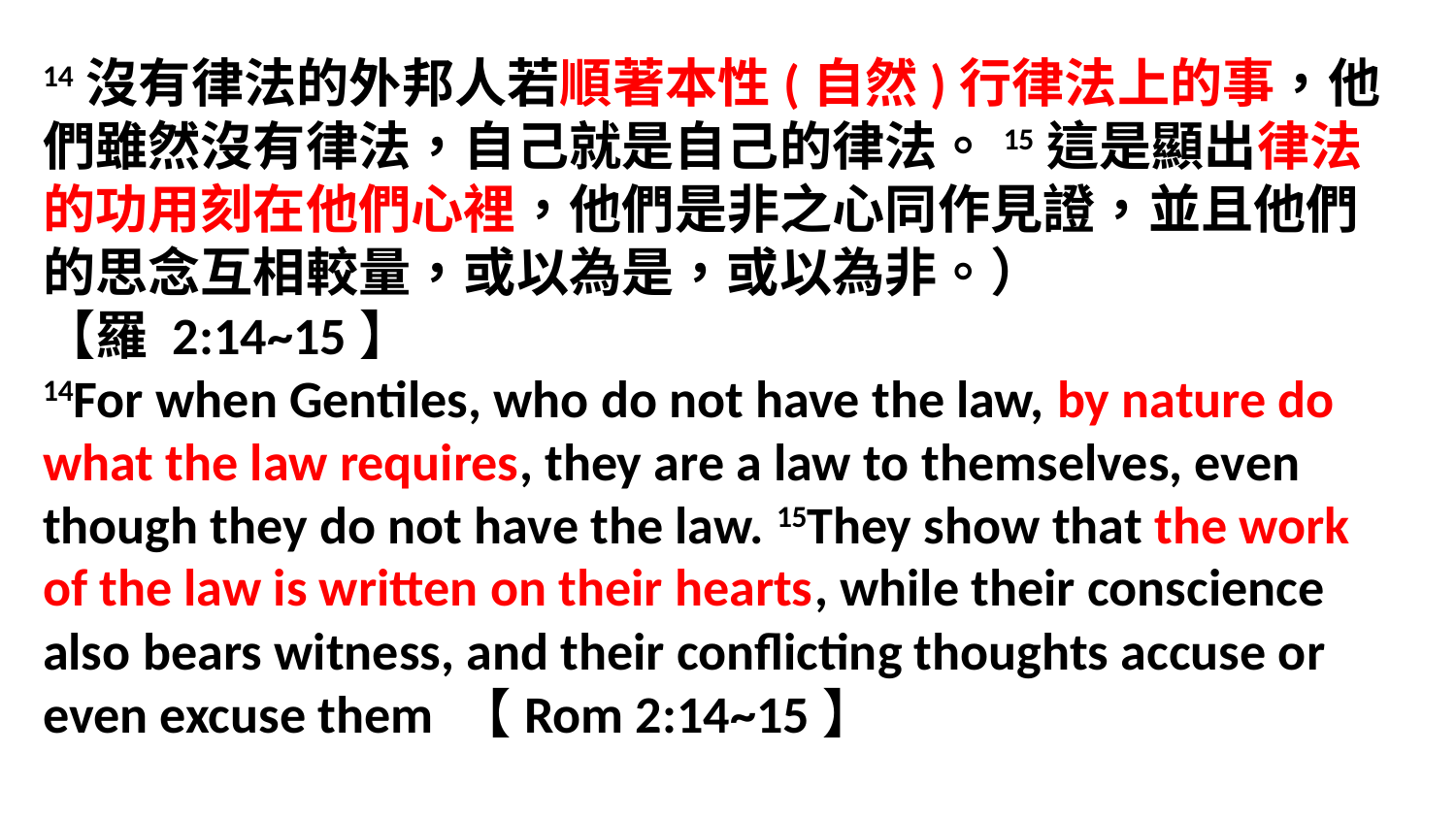

14沒有律法的外邦人若順著本性(自然)行律法上的事，他們雖然沒有律法，自己就是自己的律法。15這是顯出律法的功用刻在他們心裡，他們是非之心同作見證，並且他們的思念互相較量，或以為是，或以為非。）
【羅 2:14~15】
14For when Gentiles, who do not have the law, by nature do what the law requires, they are a law to themselves, even though they do not have the law. 15They show that the work of the law is written on their hearts, while their conscience also bears witness, and their conflicting thoughts accuse or even excuse them 【Rom 2:14~15】